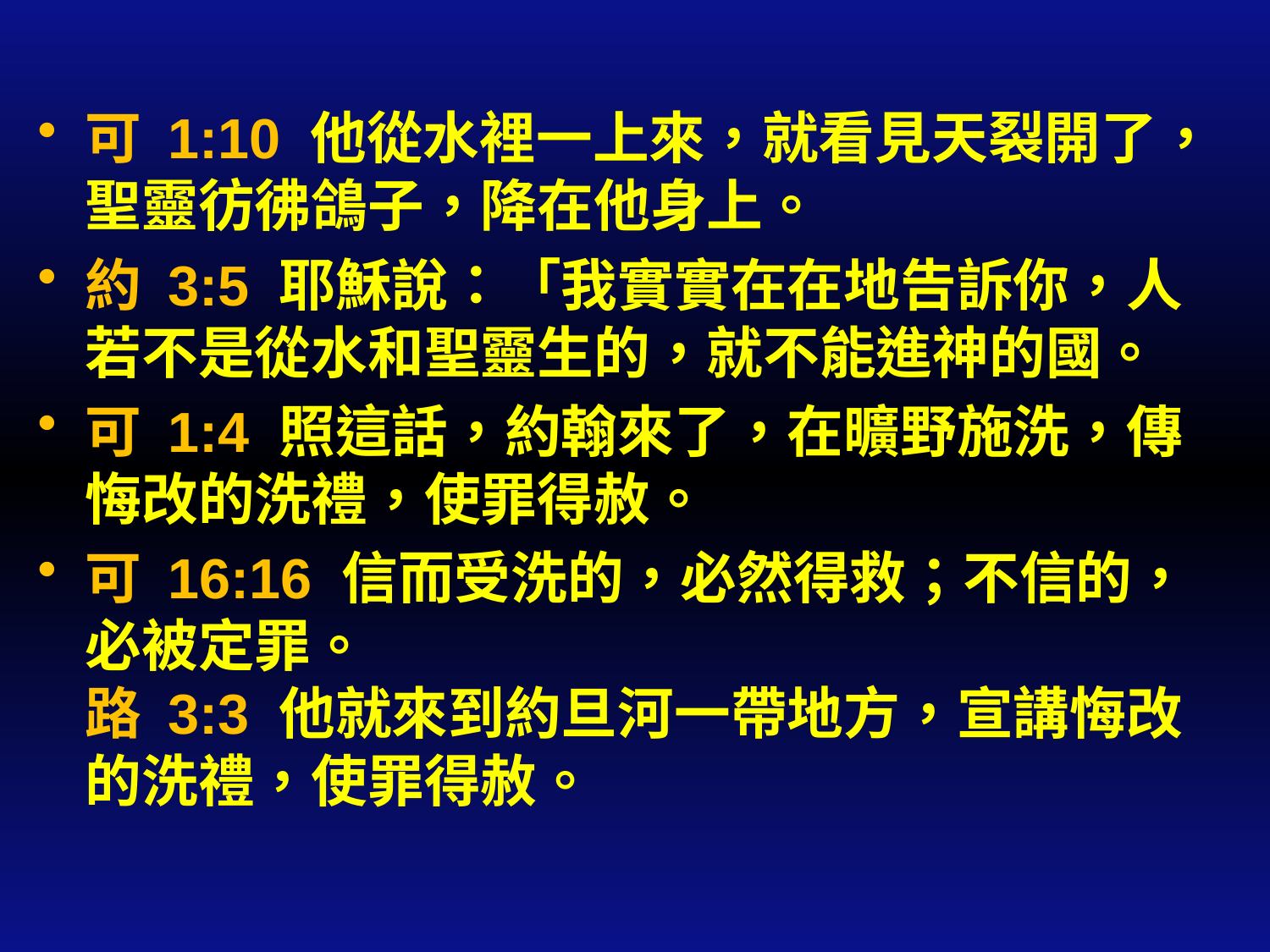

#
可 1:10 他從水裡一上來，就看見天裂開了，聖靈彷彿鴿子，降在他身上。
約 3:5 耶穌說：「我實實在在地告訴你，人若不是從水和聖靈生的，就不能進神的國。
可 1:4 照這話，約翰來了，在曠野施洗，傳悔改的洗禮，使罪得赦。
可 16:16 信而受洗的，必然得救；不信的，必被定罪。
路 3:3 他就來到約旦河一帶地方，宣講悔改的洗禮，使罪得赦。